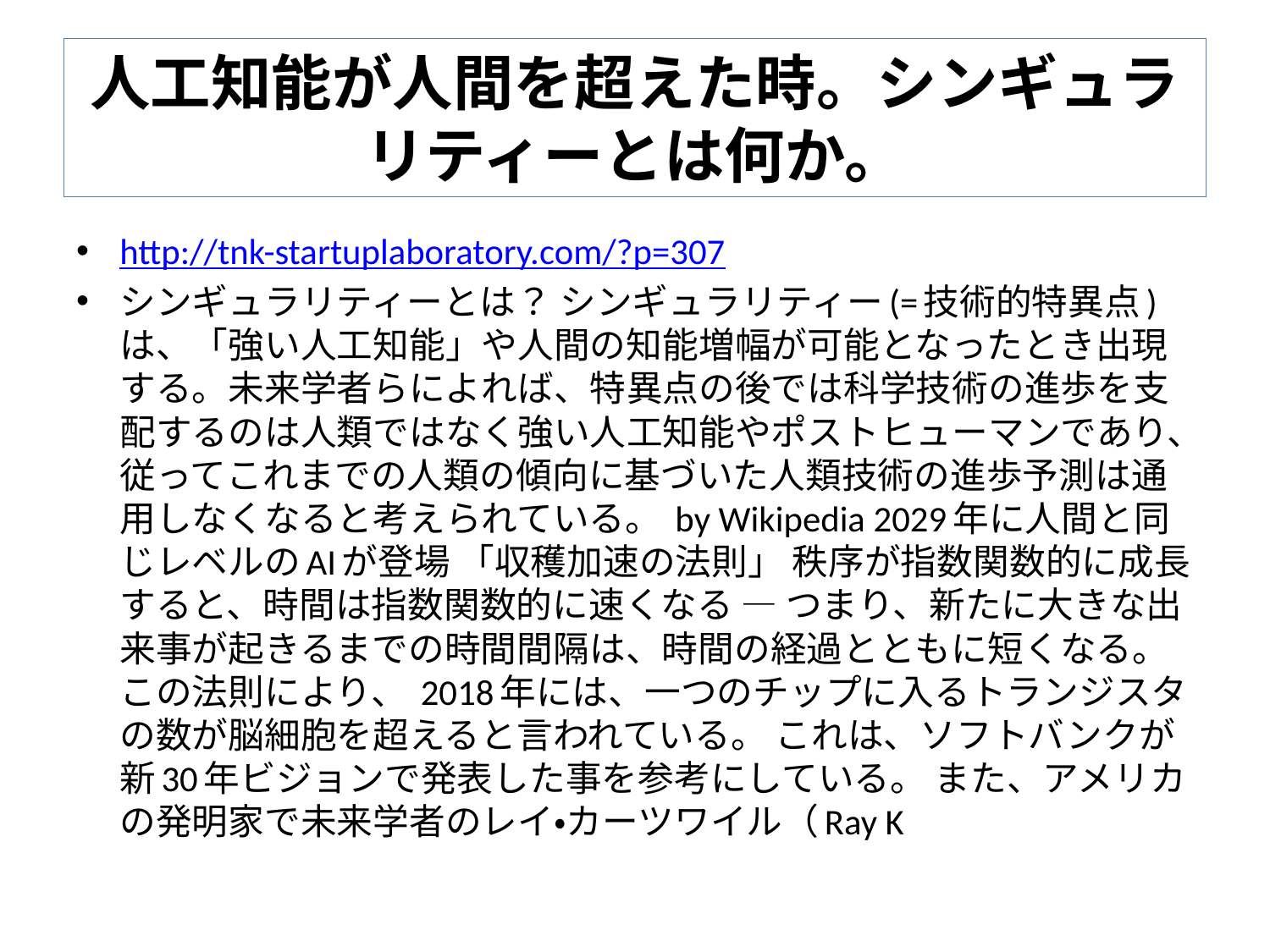

# 人工知能が人間を超えた時。シンギュラリティーとは何か。
http://tnk-startuplaboratory.com/?p=307
シンギュラリティーとは？ シンギュラリティー(=技術的特異点)は、「強い人工知能」や人間の知能増幅が可能となったとき出現する。未来学者らによれば、特異点の後では科学技術の進歩を支配するのは人類ではなく強い人工知能やポストヒューマンであり、従ってこれまでの人類の傾向に基づいた人類技術の進歩予測は通用しなくなると考えられている。 by Wikipedia 2029年に人間と同じレベルのAIが登場 「収穫加速の法則」 秩序が指数関数的に成長すると、時間は指数関数的に速くなる — つまり、新たに大きな出来事が起きるまでの時間間隔は、時間の経過とともに短くなる。 この法則により、 2018年には、一つのチップに入るトランジスタの数が脳細胞を超えると言われている。 これは、ソフトバンクが新30年ビジョンで発表した事を参考にしている。 また、アメリカの発明家で未来学者のレイ・カーツワイル（Ray K